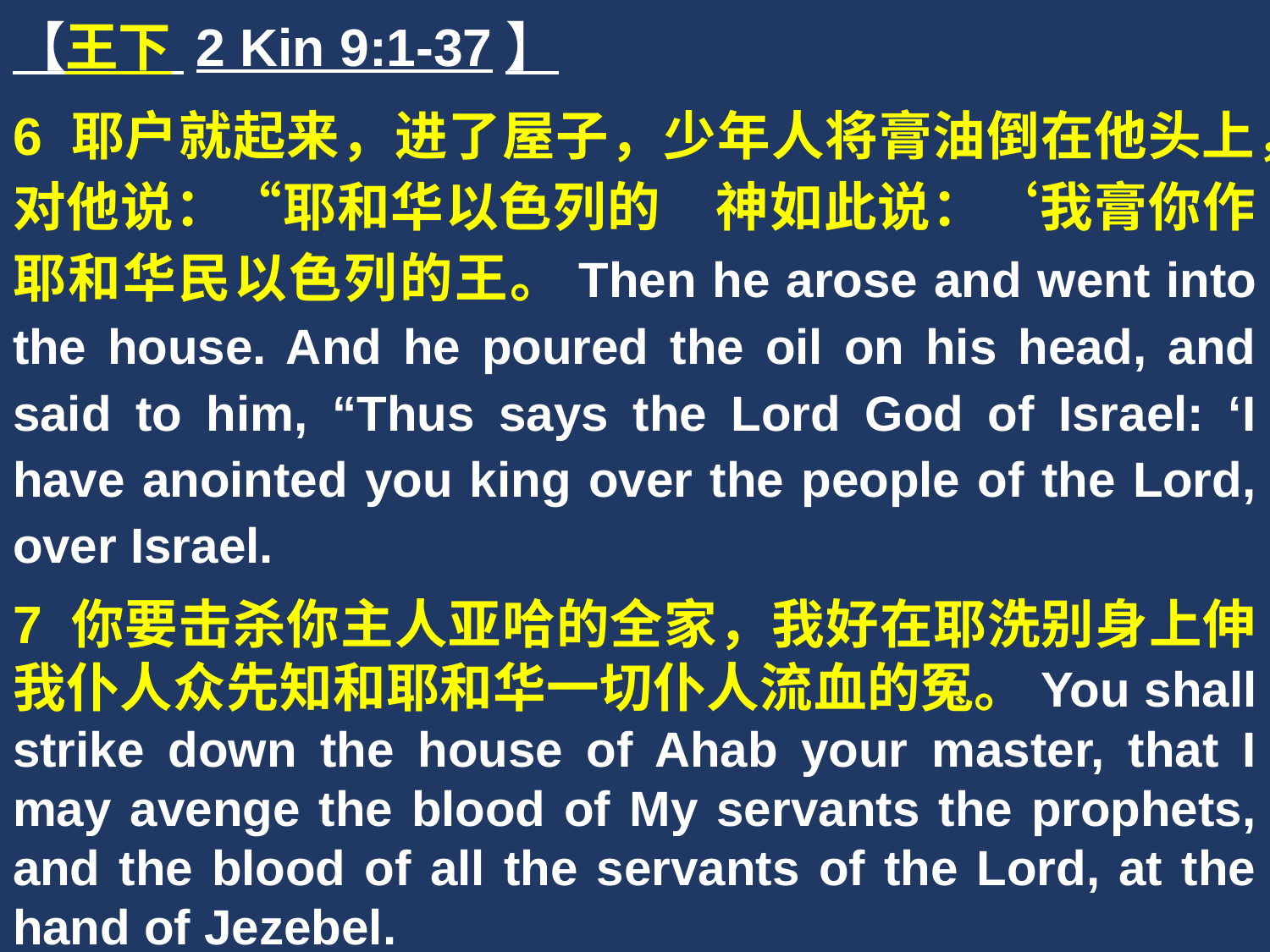

【王下 2 Kin 9:1-37】
6 耶户就起来，进了屋子，少年人将膏油倒在他头上，对他说：“耶和华以色列的　神如此说：‘我膏你作耶和华民以色列的王。Then he arose and went into the house. And he poured the oil on his head, and said to him, “Thus says the Lord God of Israel: ‘I have anointed you king over the people of the Lord, over Israel.
7 你要击杀你主人亚哈的全家，我好在耶洗别身上伸我仆人众先知和耶和华一切仆人流血的冤。You shall strike down the house of Ahab your master, that I may avenge the blood of My servants the prophets, and the blood of all the servants of the Lord, at the hand of Jezebel.